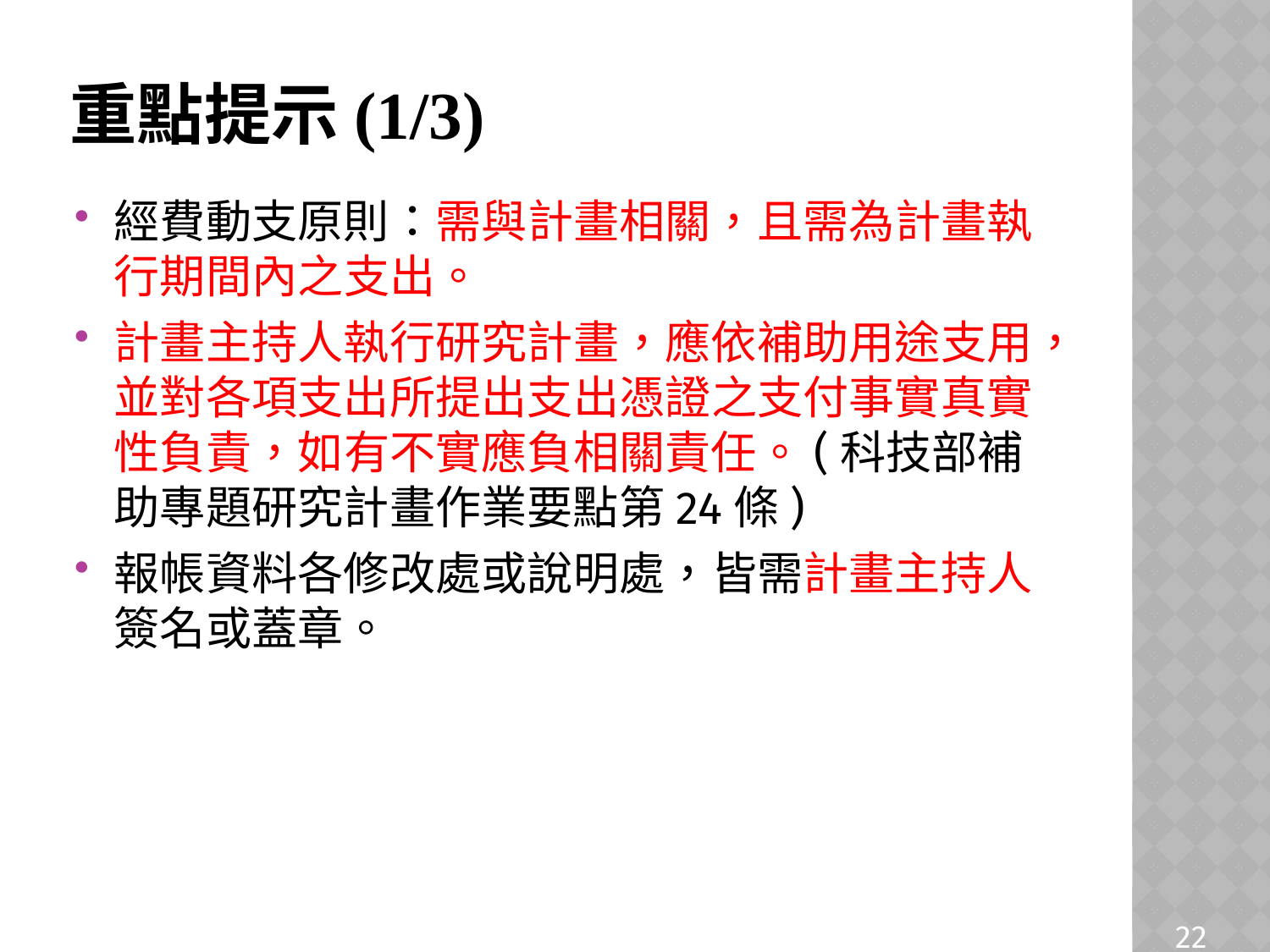

# 重點提示(1/3)
經費動支原則：需與計畫相關，且需為計畫執行期間內之支出。
計畫主持人執行研究計畫，應依補助用途支用，並對各項支出所提出支出憑證之支付事實真實性負責，如有不實應負相關責任。(科技部補助專題研究計畫作業要點第24條)
報帳資料各修改處或說明處，皆需計畫主持人簽名或蓋章。

22